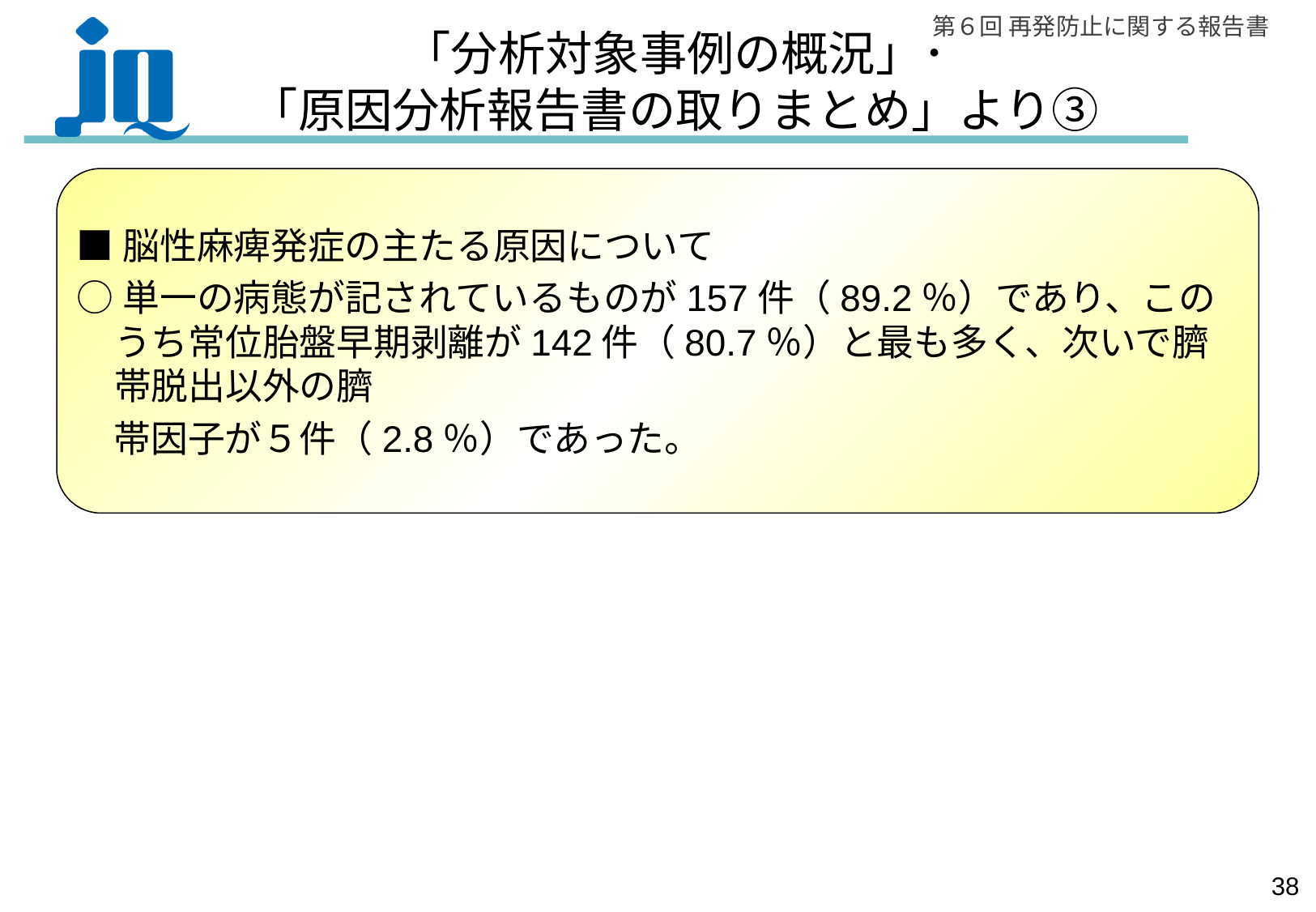

# 「分析対象事例の概況」･ 「原因分析報告書の取りまとめ」より③
■脳性麻痺発症の主たる原因について
○単一の病態が記されているものが157件（89.2％）であり、このうち常位胎盤早期剥離が142件（80.7％）と最も多く、次いで臍帯脱出以外の臍
　帯因子が５件（2.8％）であった。
38